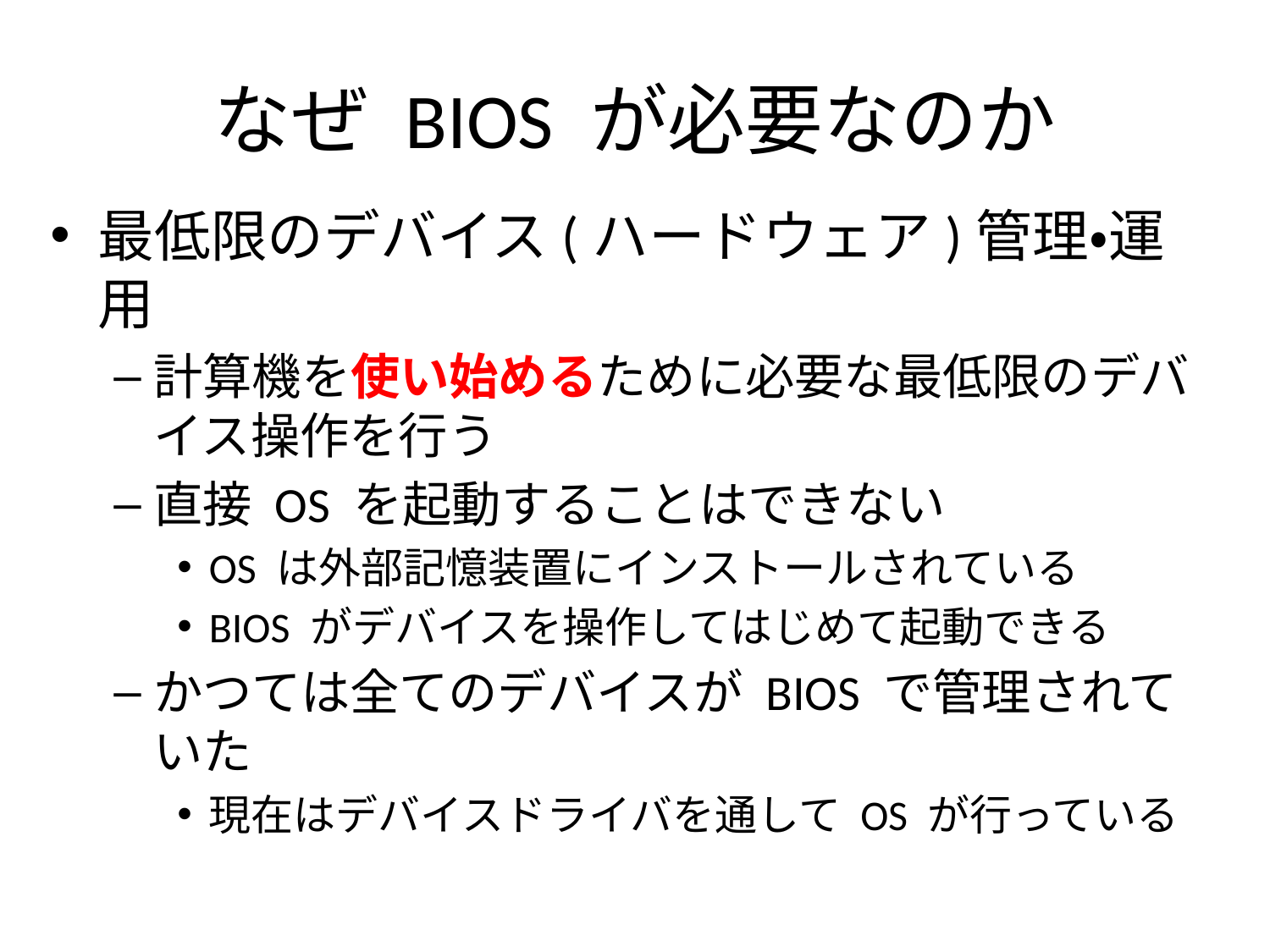

# なぜ BIOS が必要なのか
最低限のデバイス(ハードウェア)管理・運用
計算機を使い始めるために必要な最低限のデバイス操作を行う
直接 OS を起動することはできない
OS は外部記憶装置にインストールされている
BIOS がデバイスを操作してはじめて起動できる
かつては全てのデバイスが BIOS で管理されていた
現在はデバイスドライバを通して OS が行っている